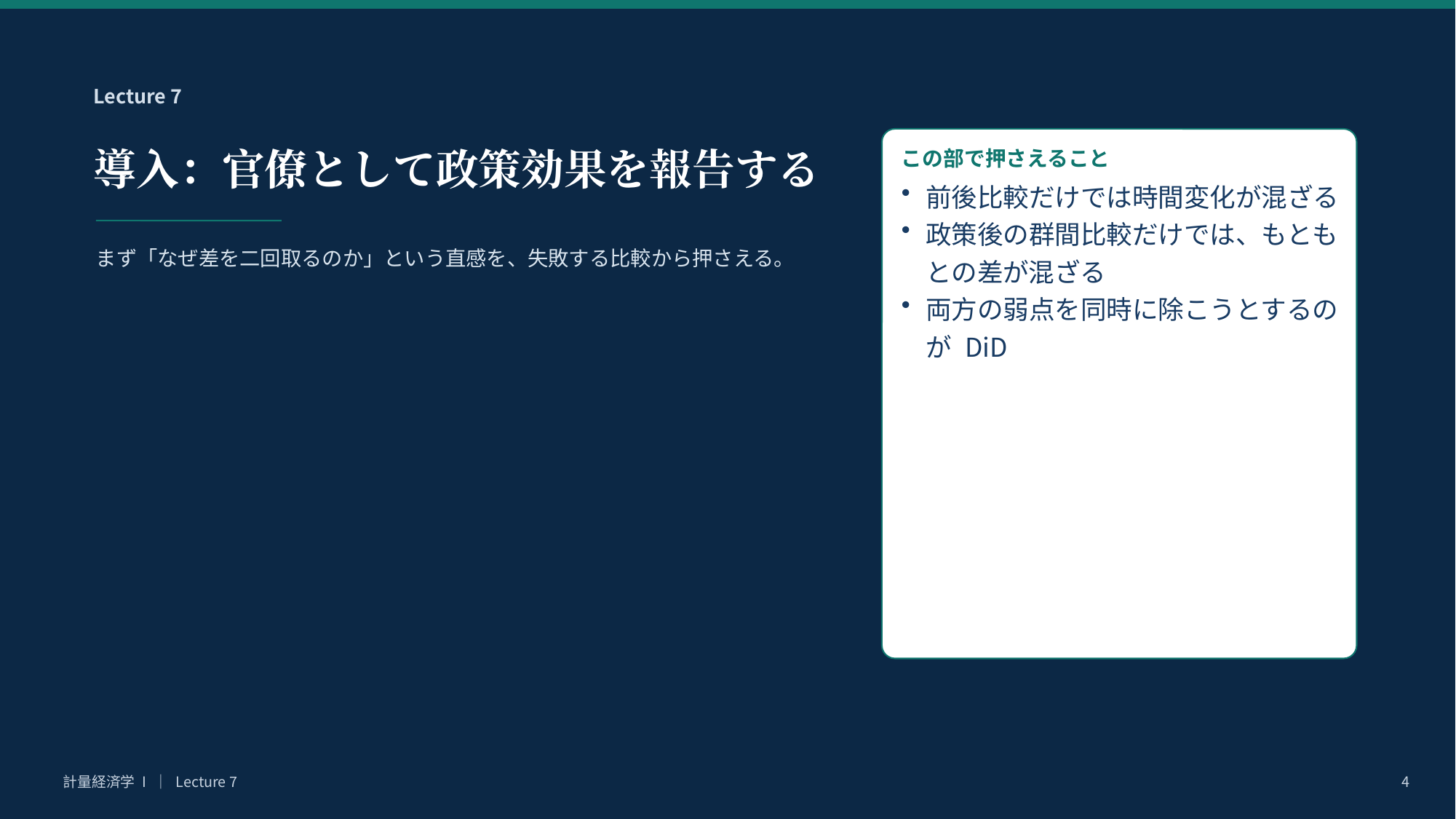

Lecture 7

導入：官僚として政策効果を報告する
この部で押さえること
前後比較だけでは時間変化が混ざる
政策後の群間比較だけでは、もともとの差が混ざる
両方の弱点を同時に除こうとするのが DiD

まず「なぜ差を二回取るのか」という直感を、失敗する比較から押さえる。
計量経済学 I ｜ Lecture 7
4